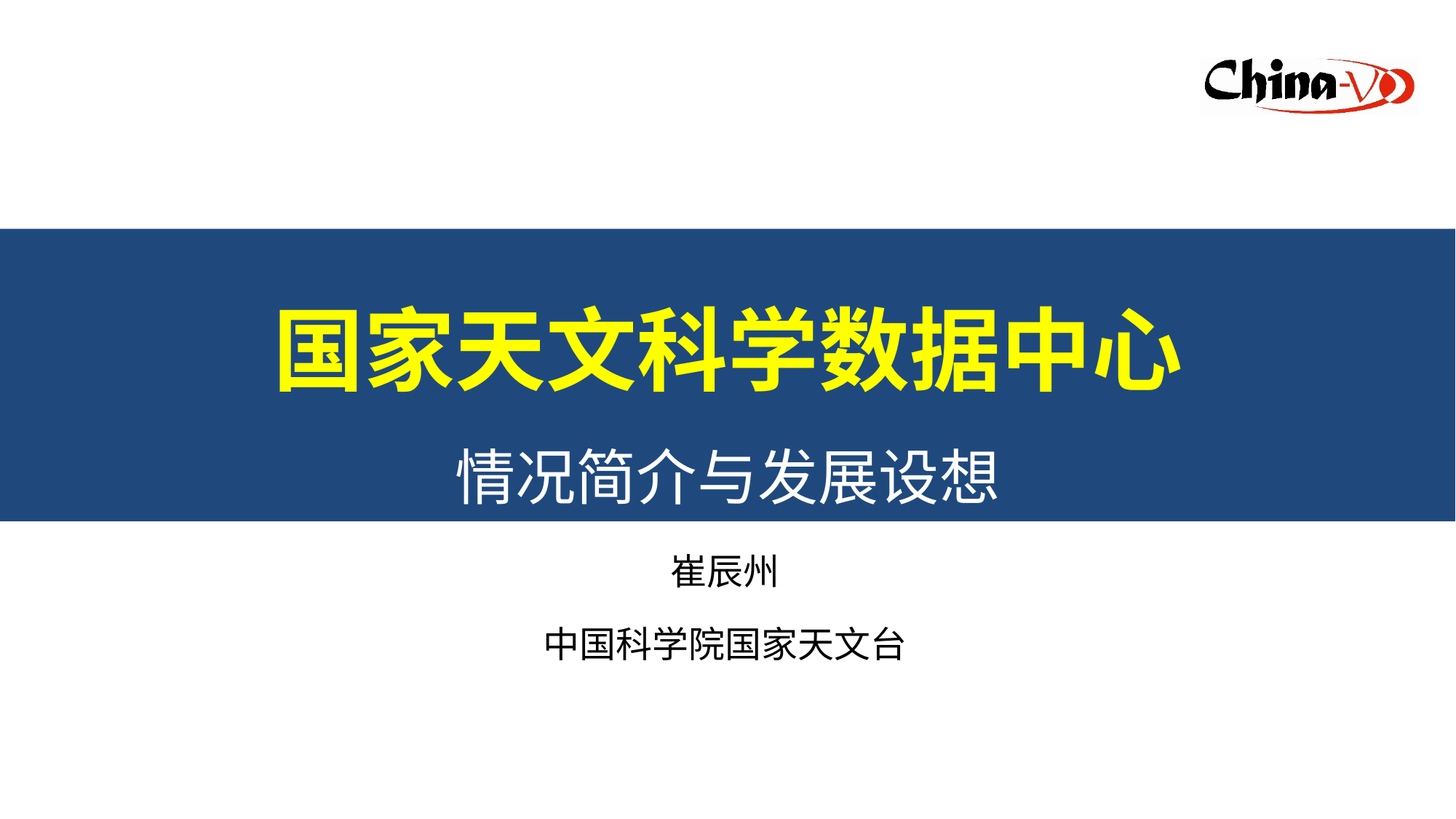

# 国家天文科学数据中心 情况简介与发展设想
崔辰州
中国科学院国家天文台